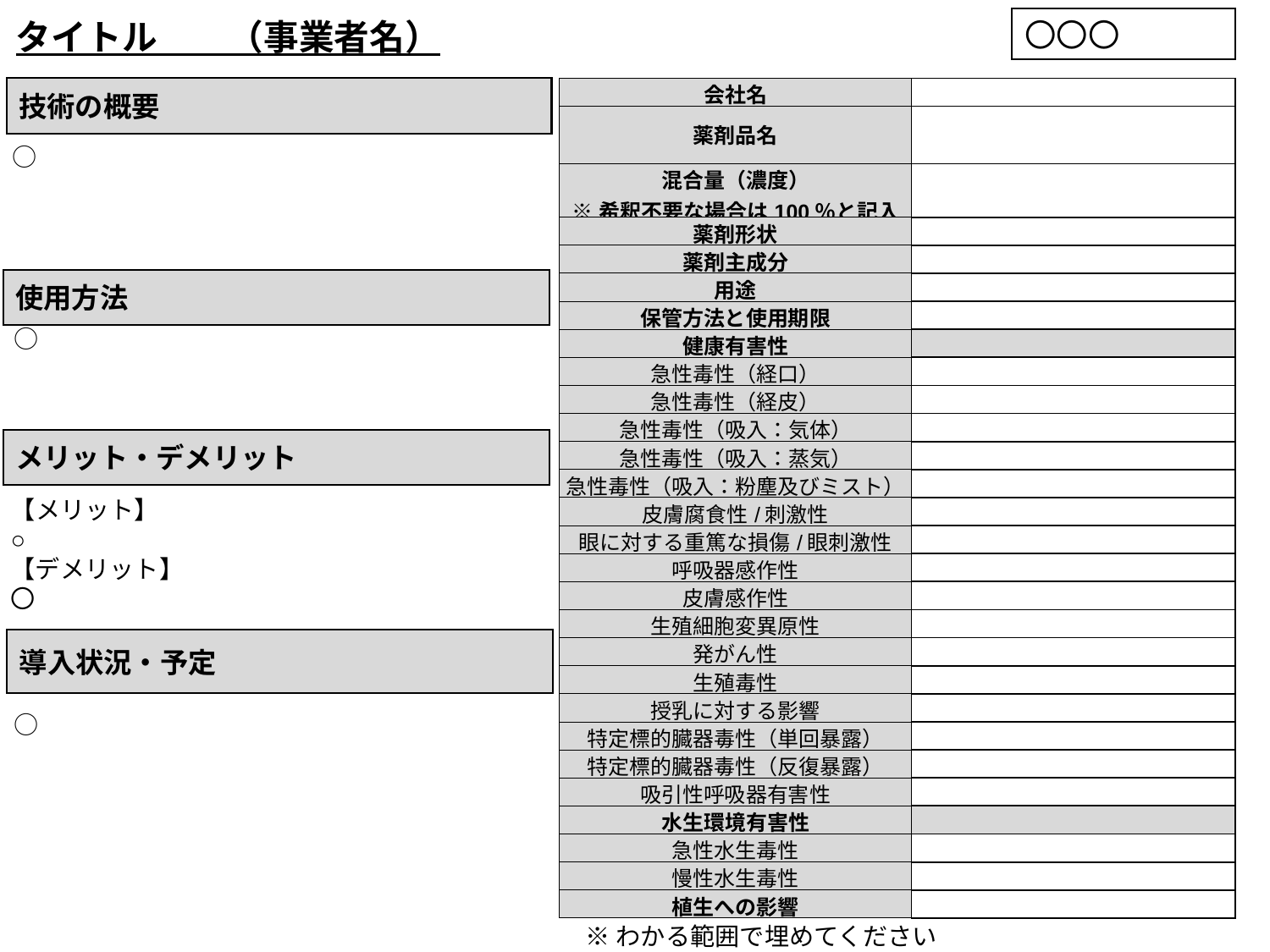

タイトル　　（事業者名）
〇〇〇
技術の概要
| 会社名 |  |
| --- | --- |
| 薬剤品名 |  |
| 混合量（濃度） ※希釈不要な場合は100％と記入 |  |
| 薬剤形状 |  |
| 薬剤主成分 |  |
| 用途 |  |
| 保管方法と使用期限 |  |
| 健康有害性 |  |
| 急性毒性（経口） |  |
| 急性毒性（経皮） |  |
| 急性毒性（吸入：気体） |  |
| 急性毒性（吸入：蒸気） |  |
| 急性毒性（吸入：粉塵及びミスト） |  |
| 皮膚腐食性/刺激性 |  |
| 眼に対する重篤な損傷/眼刺激性 |  |
| 呼吸器感作性 |  |
| 皮膚感作性 |  |
| 生殖細胞変異原性 |  |
| 発がん性 |  |
| 生殖毒性 |  |
| 授乳に対する影響 |  |
| 特定標的臓器毒性（単回暴露） |  |
| 特定標的臓器毒性（反復暴露） |  |
| 吸引性呼吸器有害性 |  |
| 水生環境有害性 |  |
| 急性水生毒性 |  |
| 慢性水生毒性 |  |
| 植生への影響 |  |
○
記入用紙
使用方法
○
メリット・デメリット
【メリット】
○
【デメリット】
〇
導入状況・予定
○

※わかる範囲で埋めてください